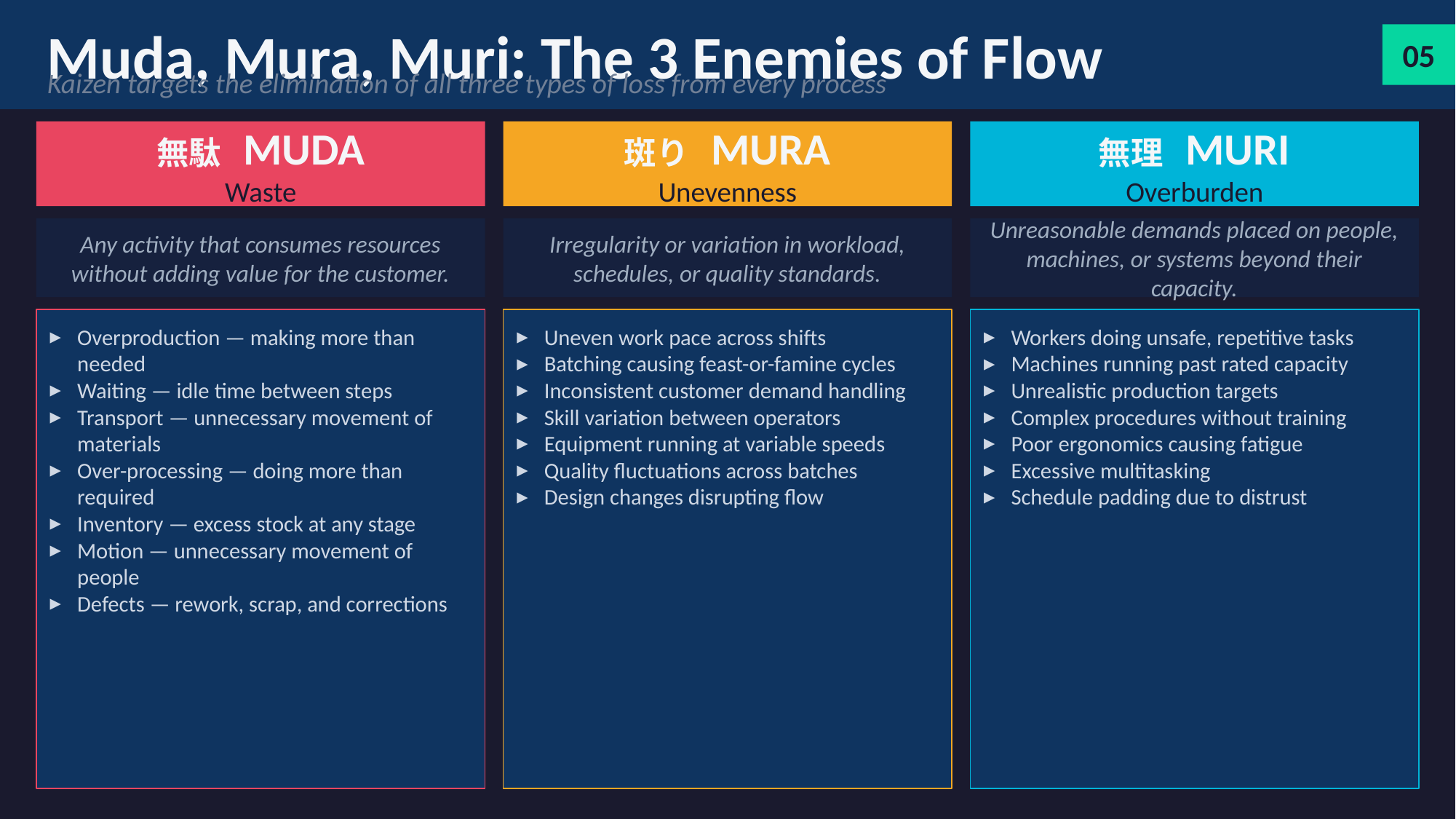

Muda, Mura, Muri: The 3 Enemies of Flow
05
Kaizen targets the elimination of all three types of loss from every process
無駄  MUDA
Waste
斑り  MURA
Unevenness
無理  MURI
Overburden
Any activity that consumes resources without adding value for the customer.
Irregularity or variation in workload, schedules, or quality standards.
Unreasonable demands placed on people, machines, or systems beyond their capacity.
Overproduction — making more than needed
Waiting — idle time between steps
Transport — unnecessary movement of materials
Over-processing — doing more than required
Inventory — excess stock at any stage
Motion — unnecessary movement of people
Defects — rework, scrap, and corrections
Uneven work pace across shifts
Batching causing feast-or-famine cycles
Inconsistent customer demand handling
Skill variation between operators
Equipment running at variable speeds
Quality fluctuations across batches
Design changes disrupting flow
Workers doing unsafe, repetitive tasks
Machines running past rated capacity
Unrealistic production targets
Complex procedures without training
Poor ergonomics causing fatigue
Excessive multitasking
Schedule padding due to distrust